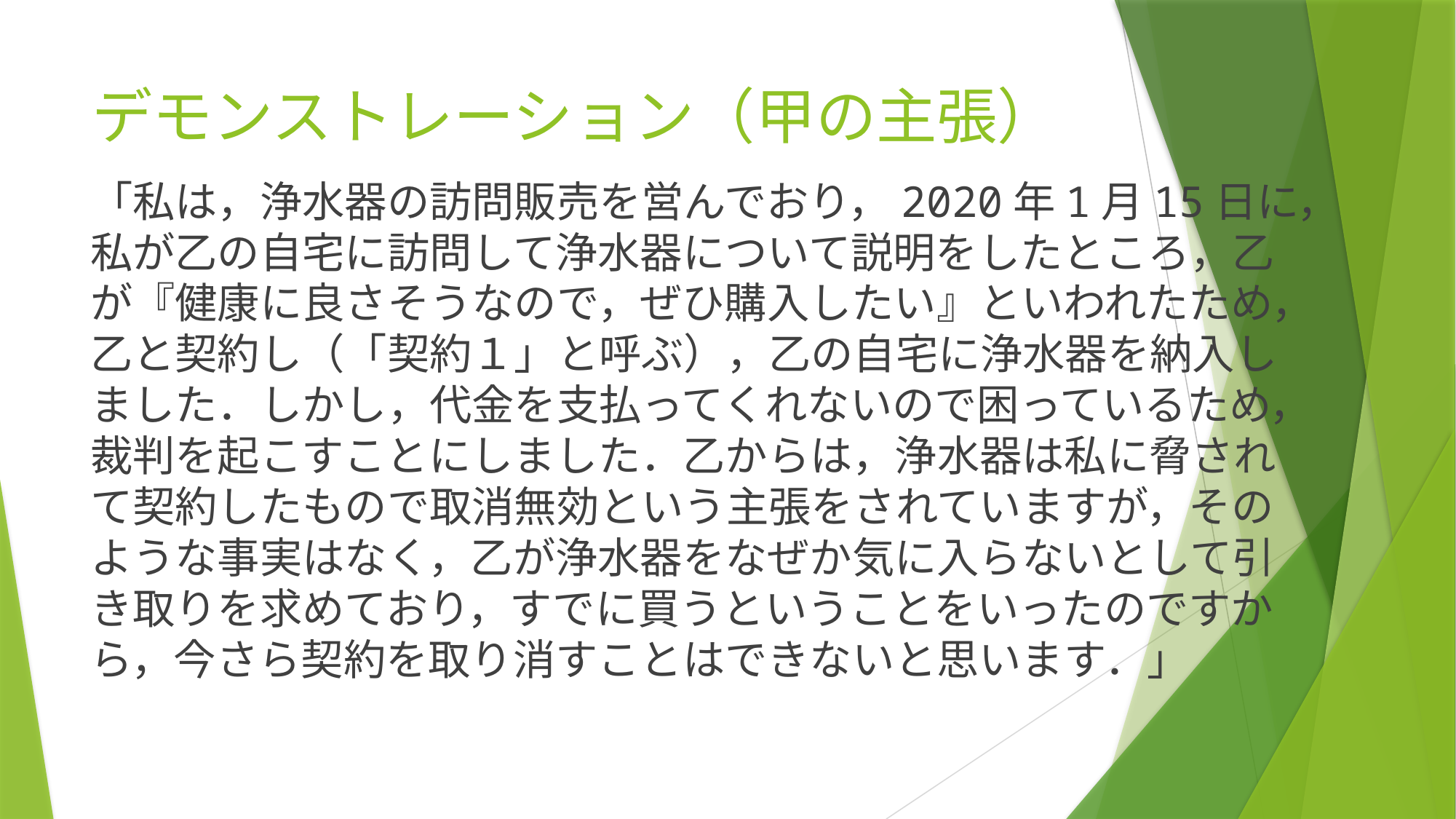

# デモンストレーション（甲の主張）
「私は，浄水器の訪問販売を営んでおり，2020年1月15日に，私が乙の自宅に訪問して浄水器について説明をしたところ，乙が『健康に良さそうなので，ぜひ購入したい』といわれたため，乙と契約し（「契約１」と呼ぶ），乙の自宅に浄水器を納入しました．しかし，代金を支払ってくれないので困っているため，裁判を起こすことにしました．乙からは，浄水器は私に脅されて契約したもので取消無効という主張をされていますが，そのような事実はなく，乙が浄水器をなぜか気に入らないとして引き取りを求めており，すでに買うということをいったのですから，今さら契約を取り消すことはできないと思います．」